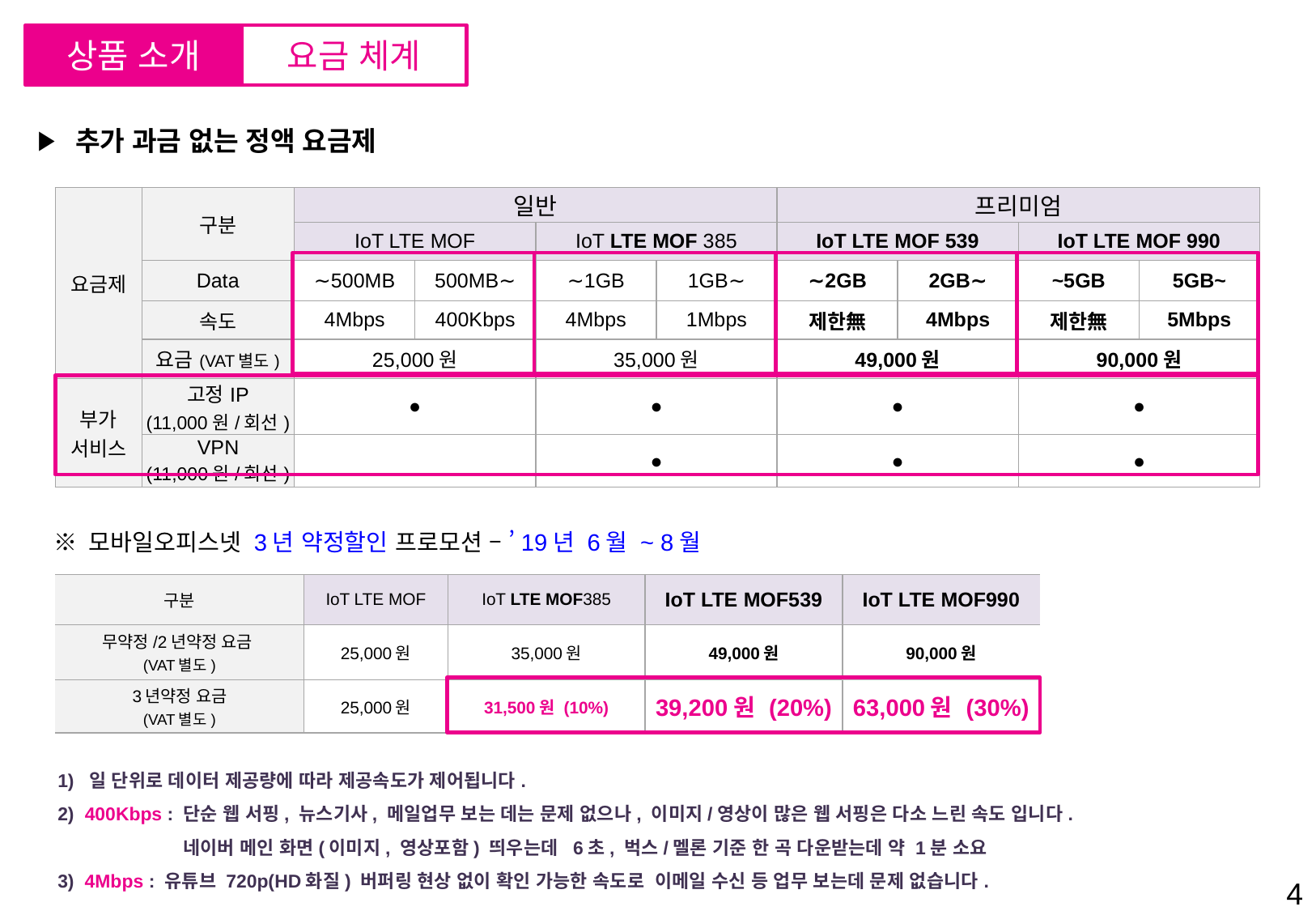

상품 소개
요금 체계
추가 과금 없는 정액 요금제
| 요금제 | 구분 | 일반 |  |  |  | 프리미엄 |  |  |  |
| --- | --- | --- | --- | --- | --- | --- | --- | --- | --- |
|  |  | IoT LTE MOF |  | IoT LTE MOF 385 |  | IoT LTE MOF 539 |  | IoT LTE MOF 990 |  |
|  | Data | ∼500MB | 500MB∼ | ∼1GB | 1GB∼ | ∼2GB | 2GB∼ | ~5GB | 5GB~ |
|  | 속도 | 4Mbps | 400Kbps | 4Mbps | 1Mbps | 제한無 | 4Mbps | 제한無 | 5Mbps |
|  | 요금(VAT별도) | 25,000원 |  | 35,000원 |  | 49,000원 |  | 90,000원 |  |
| 부가 서비스 | 고정IP (11,000원/회선) | ● |  | ● |  | ● |  | ● |  |
|  | VPN (11,000원/회선) |  |  | ● |  | ● |  | ● |  |

※ 모바일오피스넷 3년 약정할인 프로모션 – ’19년 6월 ~ 8월
| 구분 | IoT LTE MOF | IoT LTE MOF385 | IoT LTE MOF539 | IoT LTE MOF990 |
| --- | --- | --- | --- | --- |
| 무약정/2년약정 요금 (VAT별도) | 25,000원 | 35,000원 | 49,000원 | 90,000원 |
| 3년약정 요금 (VAT별도) | 25,000원 | 31,500원 (10%) | 39,200원 (20%) | 63,000원 (30%) |

1)  일 단위로 데이터 제공량에 따라 제공속도가 제어됩니다.
2)  400Kbps : 단순 웹 서핑, 뉴스기사, 메일업무 보는 데는 문제 없으나, 이미지/영상이 많은 웹 서핑은 다소 느린 속도 입니다.
                       네이버 메인 화면(이미지, 영상포함) 띄우는데  6초, 벅스/멜론 기준 한 곡 다운받는데 약 1분 소요
3)  4Mbps : 유튜브 720p(HD화질) 버퍼링 현상 없이 확인 가능한 속도로  이메일 수신 등 업무 보는데 문제 없습니다.